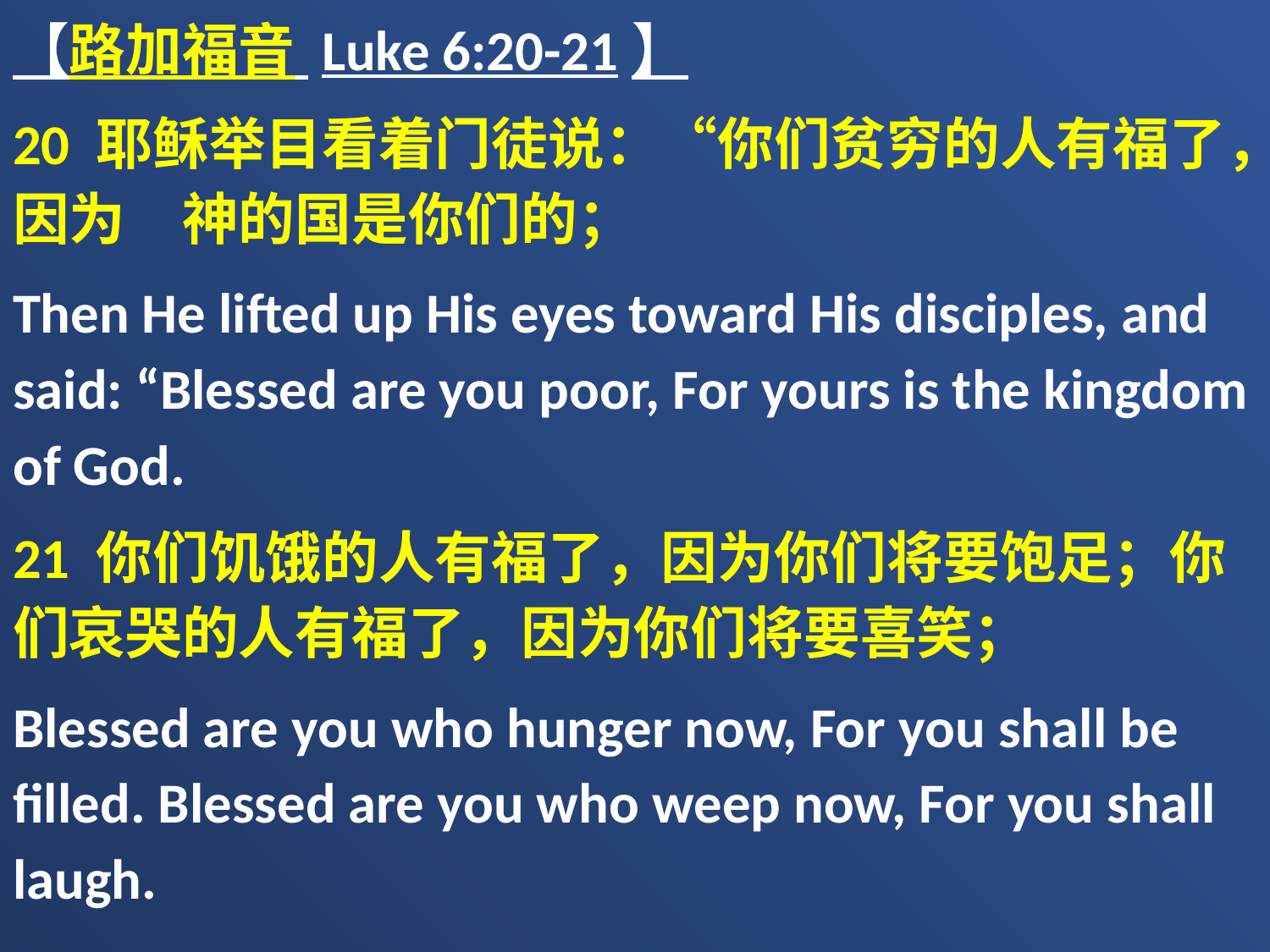

【路加福音 Luke 6:20-21】
20 耶稣举目看着门徒说：“你们贫穷的人有福了，因为　神的国是你们的；
Then He lifted up His eyes toward His disciples, and said: “Blessed are you poor, For yours is the kingdom of God.
21 你们饥饿的人有福了，因为你们将要饱足；你们哀哭的人有福了，因为你们将要喜笑；
Blessed are you who hunger now, For you shall be filled. Blessed are you who weep now, For you shall laugh.